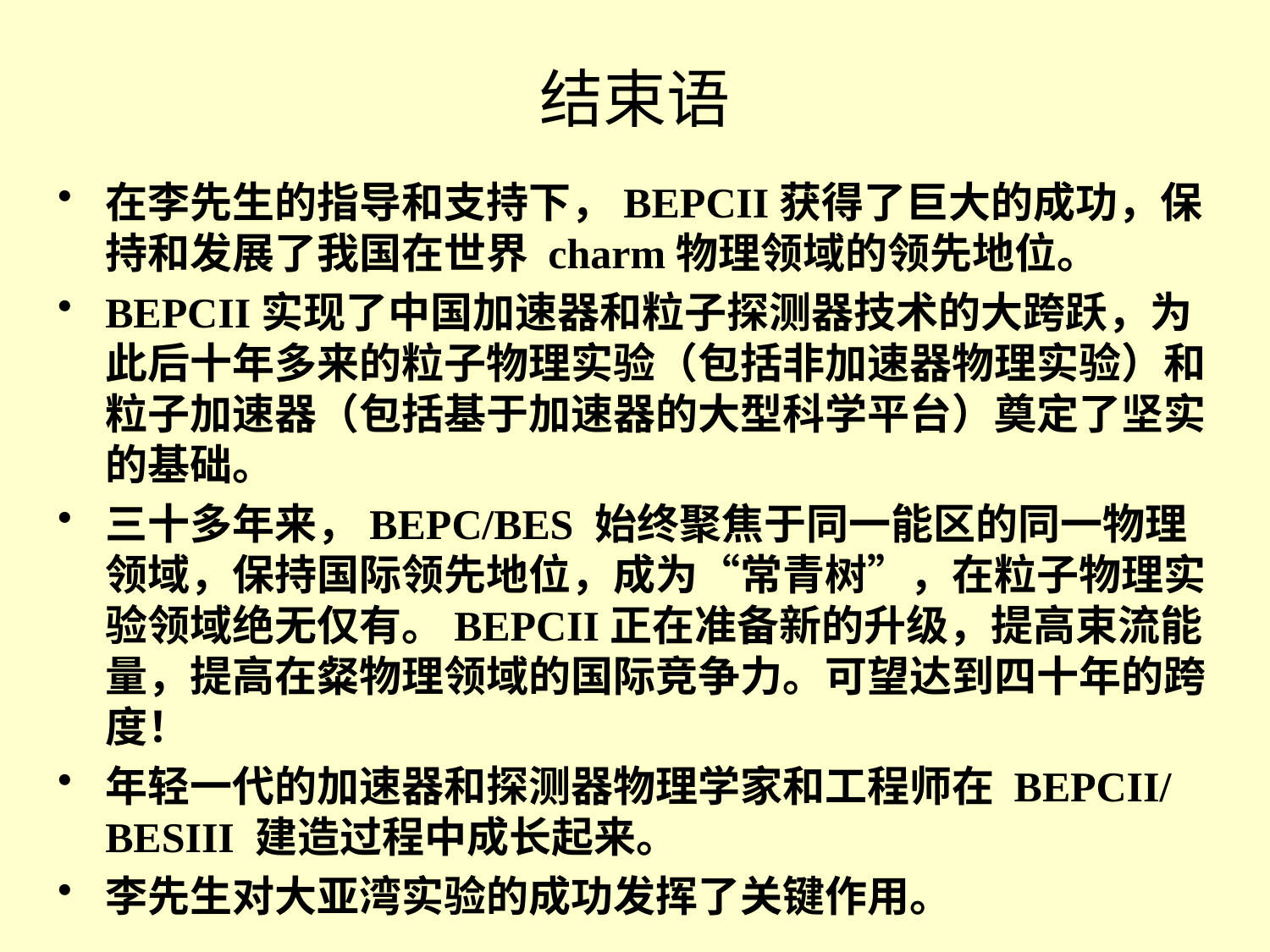

# 结束语
在李先生的指导和支持下，BEPCII获得了巨大的成功，保持和发展了我国在世界 charm物理领域的领先地位。
BEPCII实现了中国加速器和粒子探测器技术的大跨跃，为此后十年多来的粒子物理实验（包括非加速器物理实验）和粒子加速器（包括基于加速器的大型科学平台）奠定了坚实的基础。
三十多年来，BEPC/BES 始终聚焦于同一能区的同一物理领域，保持国际领先地位，成为“常青树”，在粒子物理实验领域绝无仅有。BEPCII正在准备新的升级，提高束流能量，提高在粲物理领域的国际竞争力。可望达到四十年的跨度！
年轻一代的加速器和探测器物理学家和工程师在 BEPCII/ BESIII 建造过程中成长起来。
李先生对大亚湾实验的成功发挥了关键作用。